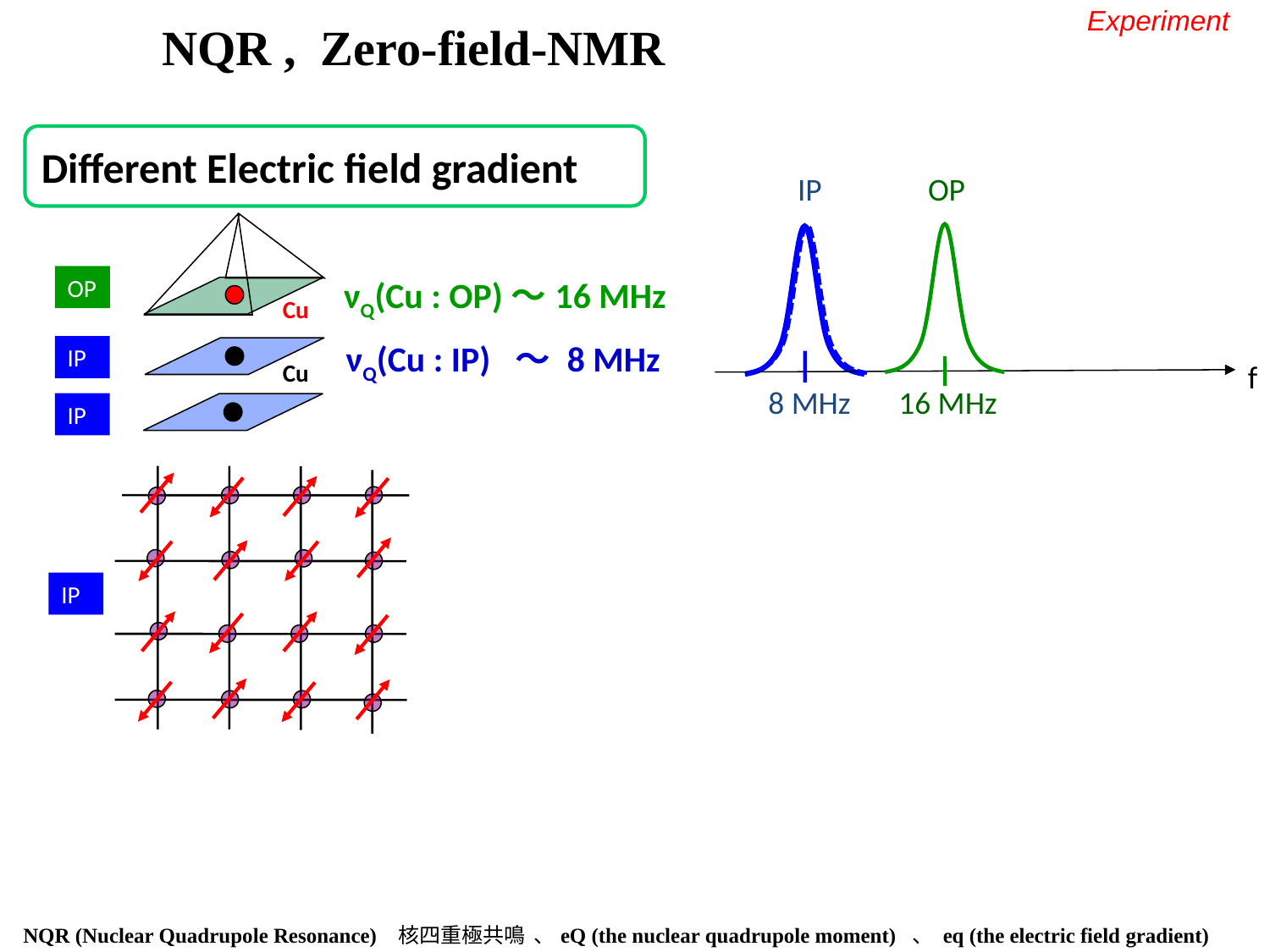

NQR ,  Zero-field-NMR
Experiment
Different Electric field gradient

Cu

Cu

OP
IP
IP
IP
OP

f

16 MHz
8 MHz

νQ(Cu : OP)～16 MHz
νQ(Cu : IP)  ～ 8 MHz

IP
  NQR (Nuclear Quadrupole Resonance)   核四重極共鳴  、eQ (the nuclear quadrupole moment)  、 eq (the electric field gradient)